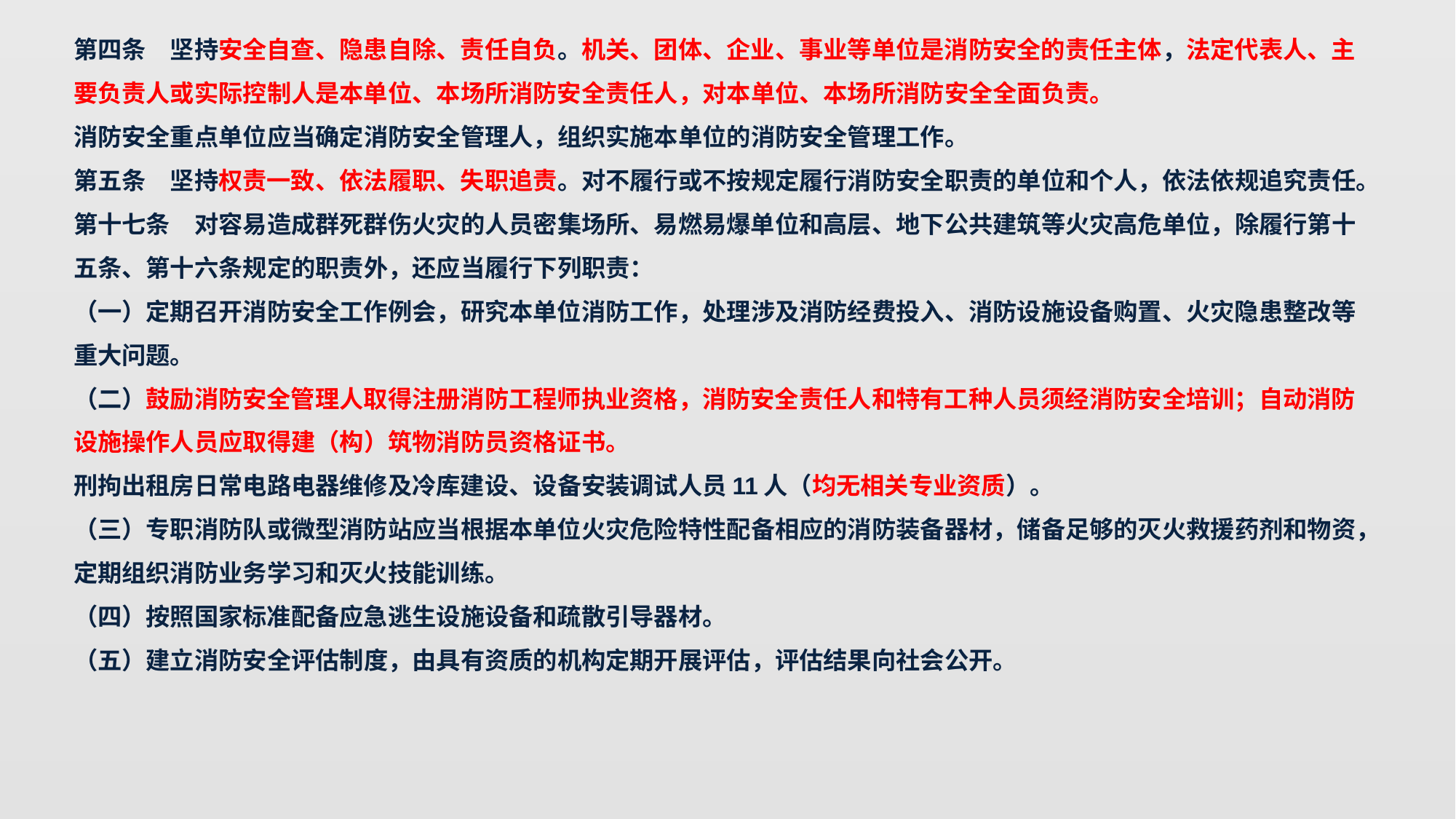

第四条　坚持安全自查、隐患自除、责任自负。机关、团体、企业、事业等单位是消防安全的责任主体，法定代表人、主要负责人或实际控制人是本单位、本场所消防安全责任人，对本单位、本场所消防安全全面负责。
消防安全重点单位应当确定消防安全管理人，组织实施本单位的消防安全管理工作。
第五条　坚持权责一致、依法履职、失职追责。对不履行或不按规定履行消防安全职责的单位和个人，依法依规追究责任。
第十七条　对容易造成群死群伤火灾的人员密集场所、易燃易爆单位和高层、地下公共建筑等火灾高危单位，除履行第十五条、第十六条规定的职责外，还应当履行下列职责：
（一）定期召开消防安全工作例会，研究本单位消防工作，处理涉及消防经费投入、消防设施设备购置、火灾隐患整改等重大问题。
（二）鼓励消防安全管理人取得注册消防工程师执业资格，消防安全责任人和特有工种人员须经消防安全培训；自动消防设施操作人员应取得建（构）筑物消防员资格证书。
刑拘出租房日常电路电器维修及冷库建设、设备安装调试人员11人（均无相关专业资质）。
（三）专职消防队或微型消防站应当根据本单位火灾危险特性配备相应的消防装备器材，储备足够的灭火救援药剂和物资，定期组织消防业务学习和灭火技能训练。
（四）按照国家标准配备应急逃生设施设备和疏散引导器材。
（五）建立消防安全评估制度，由具有资质的机构定期开展评估，评估结果向社会公开。
14